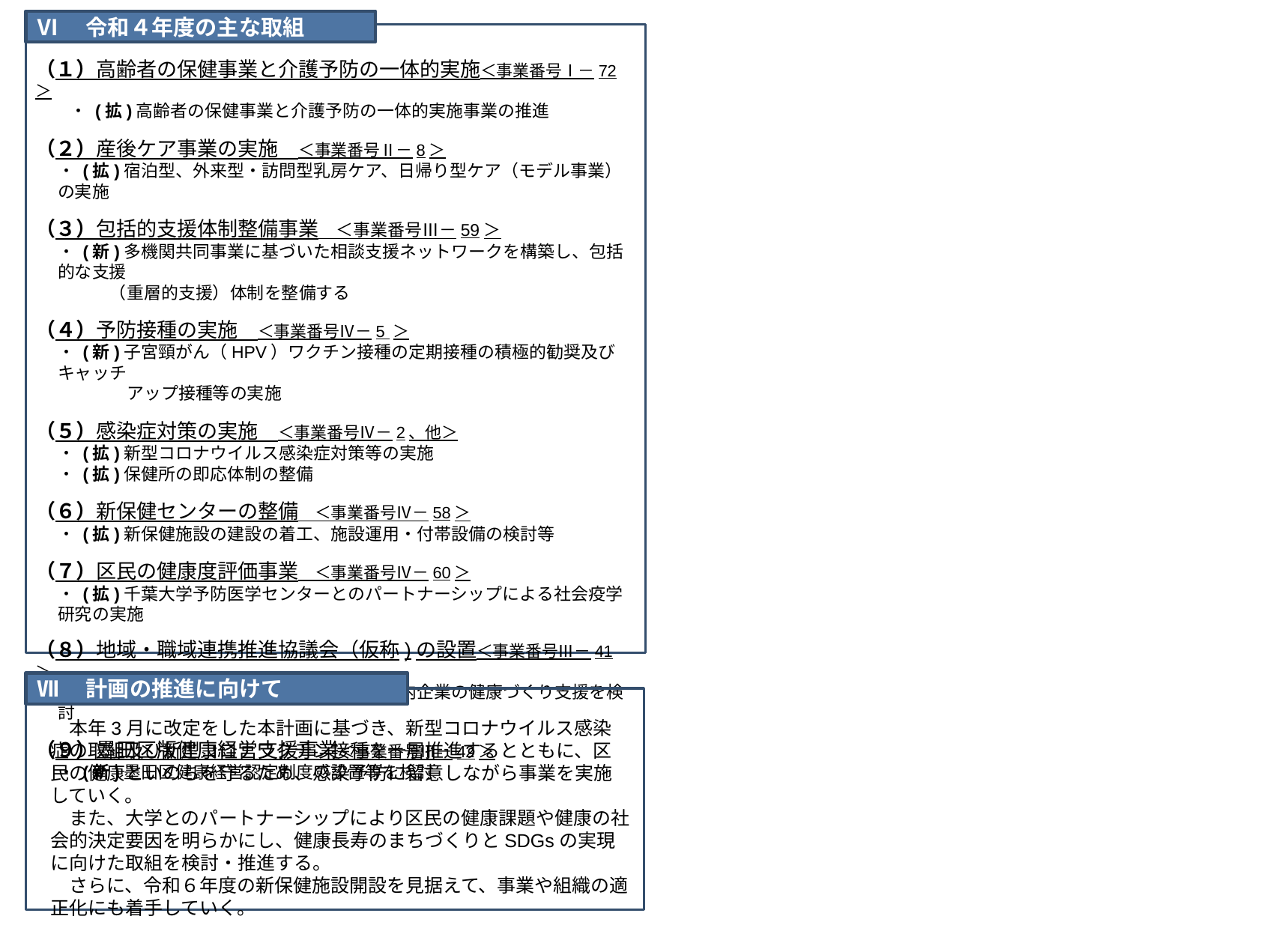

Ⅵ　令和４年度の主な取組

（１）高齢者の保健事業と介護予防の一体的実施＜事業番号Ⅰ－72 ＞
　　・ (拡)高齢者の保健事業と介護予防の一体的実施事業の推進

（２）産後ケア事業の実施　＜事業番号Ⅱ－8＞
・ (拡)宿泊型、外来型・訪問型乳房ケア、日帰り型ケア（モデル事業）の実施

（３）包括的支援体制整備事業　＜事業番号Ⅲ－59＞
・ (新)多機関共同事業に基づいた相談支援ネットワークを構築し、包括的な支援
　　　（重層的支援）体制を整備する

（４）予防接種の実施　＜事業番号Ⅳ－5 ＞
・ (新)子宮頸がん（HPV）ワクチン接種の定期接種の積極的勧奨及びキャッチ
　　　　アップ接種等の実施

（５）感染症対策の実施　＜事業番号Ⅳ－2、他＞
・ (拡)新型コロナウイルス感染症対策等の実施
・ (拡)保健所の即応体制の整備

（６）新保健センターの整備　＜事業番号Ⅳ－58＞
・ (拡)新保健施設の建設の着工、施設運用・付帯設備の検討等

（７）区民の健康度評価事業　＜事業番号Ⅳ－60＞
・ (拡)千葉大学予防医学センターとのパートナーシップによる社会疫学研究の実施

（８）地域・職域連携推進協議会（仮称)の設置＜事業番号Ⅲ－41＞
・ (新)墨田健康経営支援検討会の開催、区内企業の健康づくり支援を検討

（９）墨田区版健康経営支援事業＜事業番号Ⅲ－42＞
・ (新)墨田区健康経営認定制度の設置等を検討

Ⅶ　計画の推進に向けて

　本年3月に改定をした本計画に基づき、新型コロナウイルス感染症の取組及び新型コロナワクチン接種を一層推進するとともに、区民の健康といのちを守るため、感染予防に留意しながら事業を実施していく。
　また、大学とのパートナーシップにより区民の健康課題や健康の社会的決定要因を明らかにし、健康長寿のまちづくりとSDGsの実現に向けた取組を検討・推進する。
　さらに、令和６年度の新保健施設開設を見据えて、事業や組織の適正化にも着手していく。